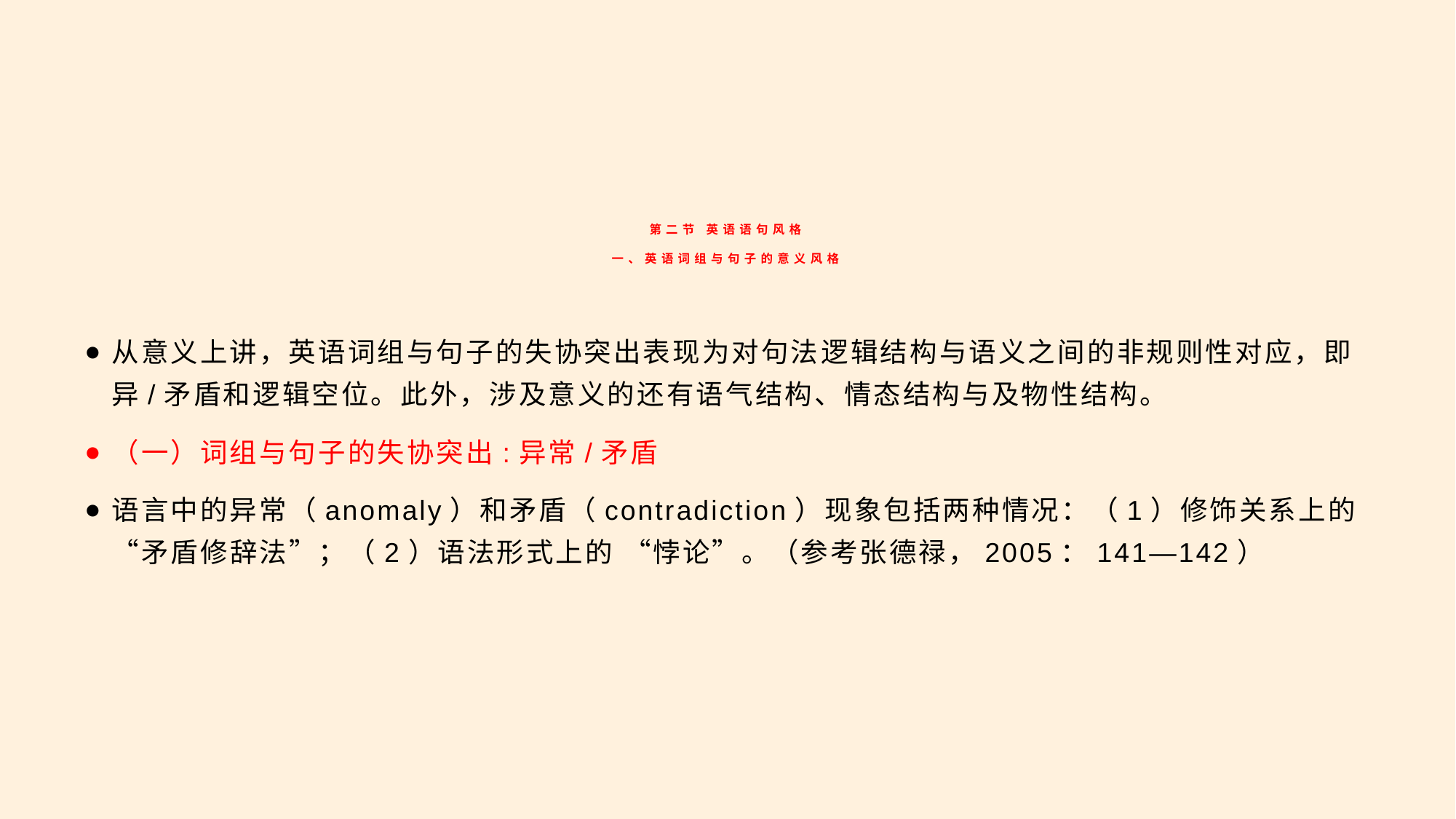

# 第二节 英语语句风格 一、英语词组与句子的意义风格
从意义上讲，英语词组与句子的失协突出表现为对句法逻辑结构与语义之间的非规则性对应，即异/矛盾和逻辑空位。此外，涉及意义的还有语气结构、情态结构与及物性结构。
（一）词组与句子的失协突出:异常/矛盾
语言中的异常（anomaly）和矛盾（contradiction）现象包括两种情况：（1）修饰关系上的 “矛盾修辞法”；（2）语法形式上的 “悖论”。（参考张德禄，2005：141—142）